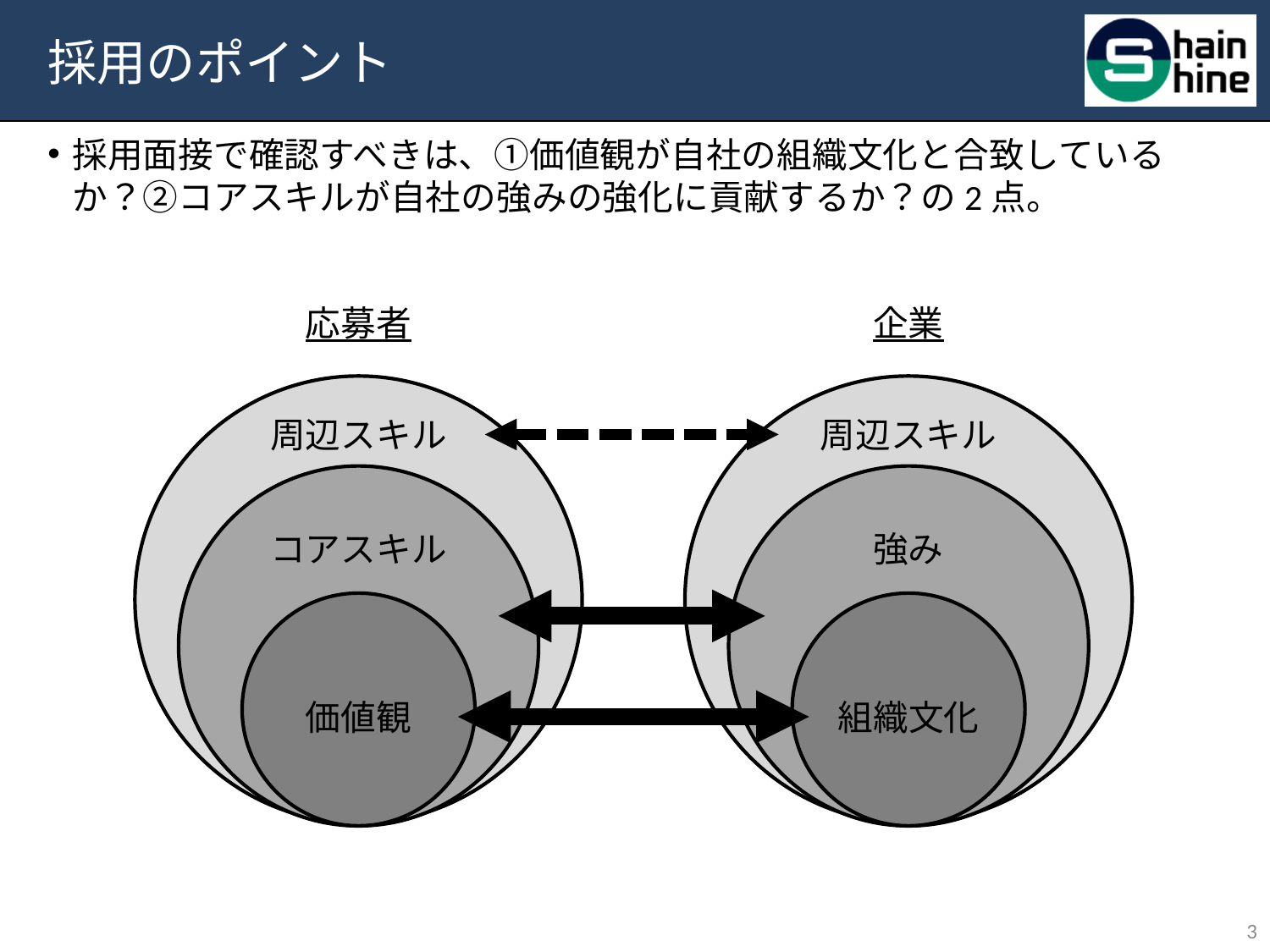

# 採用のポイント
採用面接で確認すべきは、①価値観が自社の組織文化と合致しているか？②コアスキルが自社の強みの強化に貢献するか？の2点。
応募者
企業

周辺スキル
周辺スキル

コアスキル
強み

価値観
組織文化
3